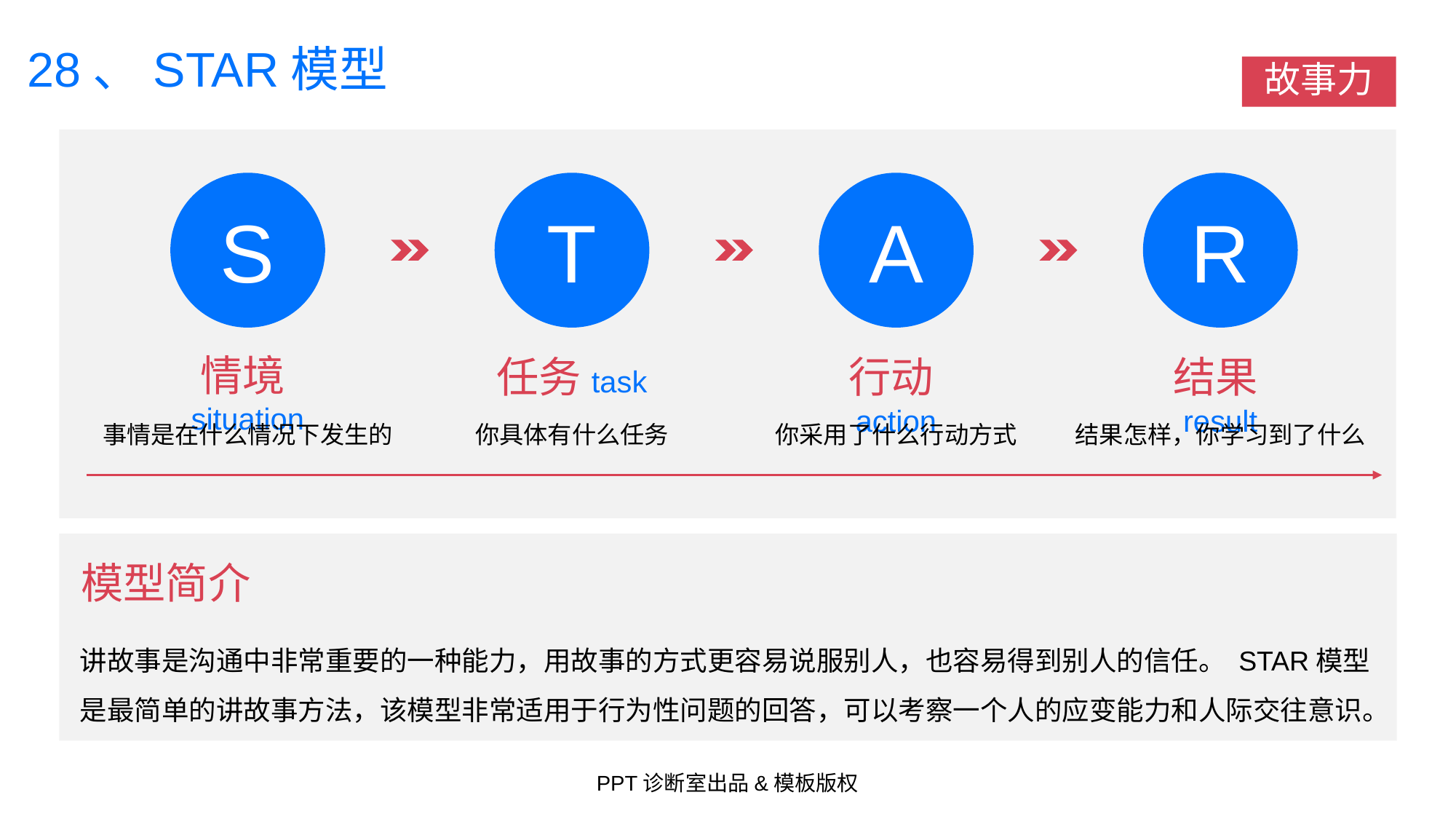

28、STAR模型
故事力

S
T
A
R

情境situation
任务task
行动action
结果result
事情是在什么情况下发生的
你具体有什么任务
你采用了什么行动方式
结果怎样，你学习到了什么

模型简介
讲故事是沟通中非常重要的一种能力，用故事的方式更容易说服别人，也容易得到别人的信任。 STAR模型是最简单的讲故事方法，该模型非常适用于行为性问题的回答，可以考察一个人的应变能力和人际交往意识。
PPT诊断室出品&模板版权